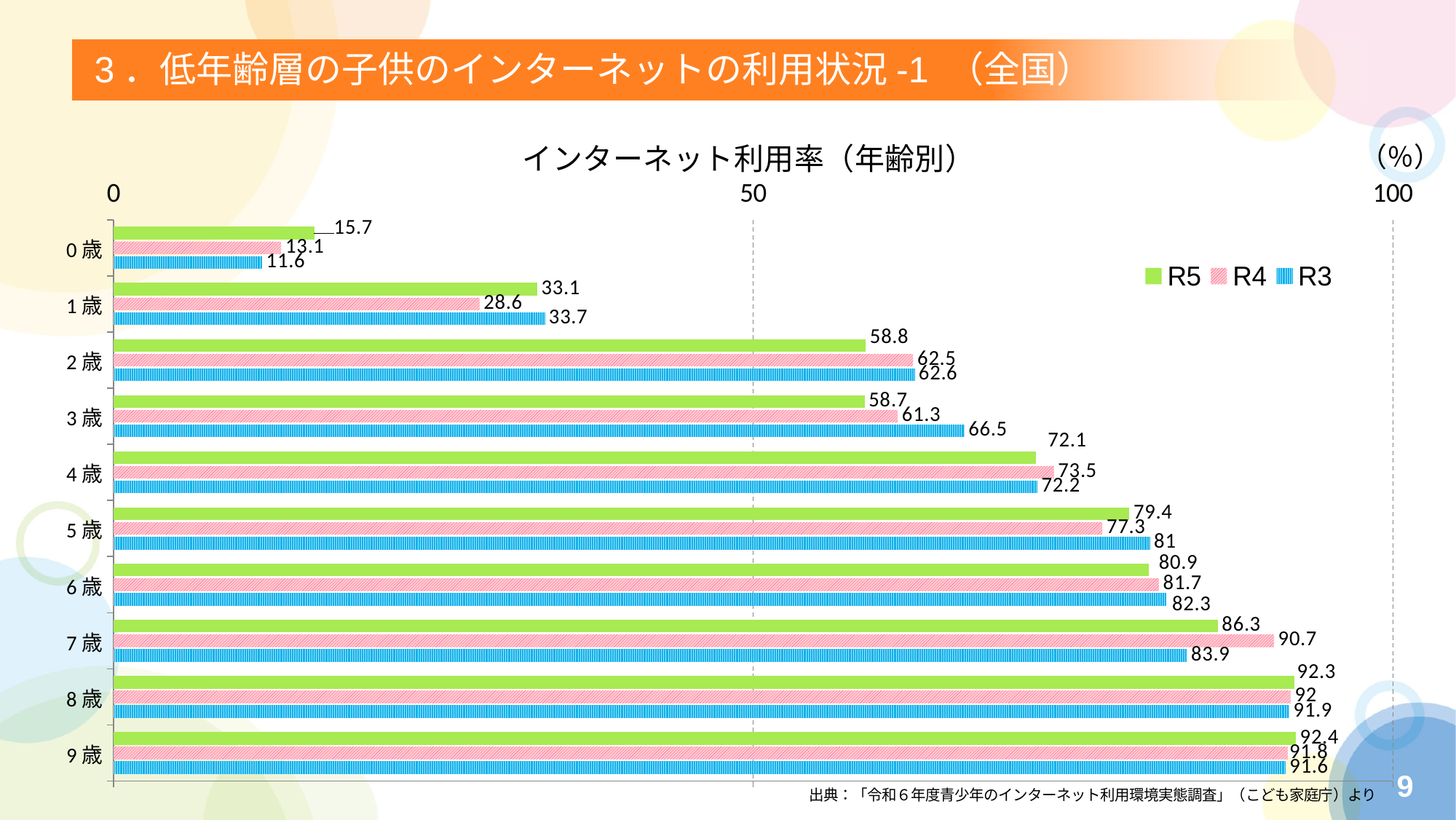

# 3．低年齢層の子供のインターネットの利用状況-1 （全国）

### Chart: インターネット利用率（年齢別）

| Category | R3 | R4 | R5 |
|---|---|---|---|
| 9歳 | 91.6 | 91.8 | 92.4 |
| 8歳 | 91.9 | 92.0 | 92.3 |
| 7歳 | 83.9 | 90.7 | 86.3 |
| 6歳 | 82.3 | 81.7 | 80.9 |
| 5歳 | 81.0 | 77.3 | 79.4 |
| 4歳 | 72.2 | 73.5 | 72.1 |
| 3歳 | 66.5 | 61.3 | 58.7 |
| 2歳 | 62.6 | 62.5 | 58.8 |
| 1歳 | 33.7 | 28.6 | 33.1 |
| 0歳 | 11.6 | 13.1 | 15.7 |
9